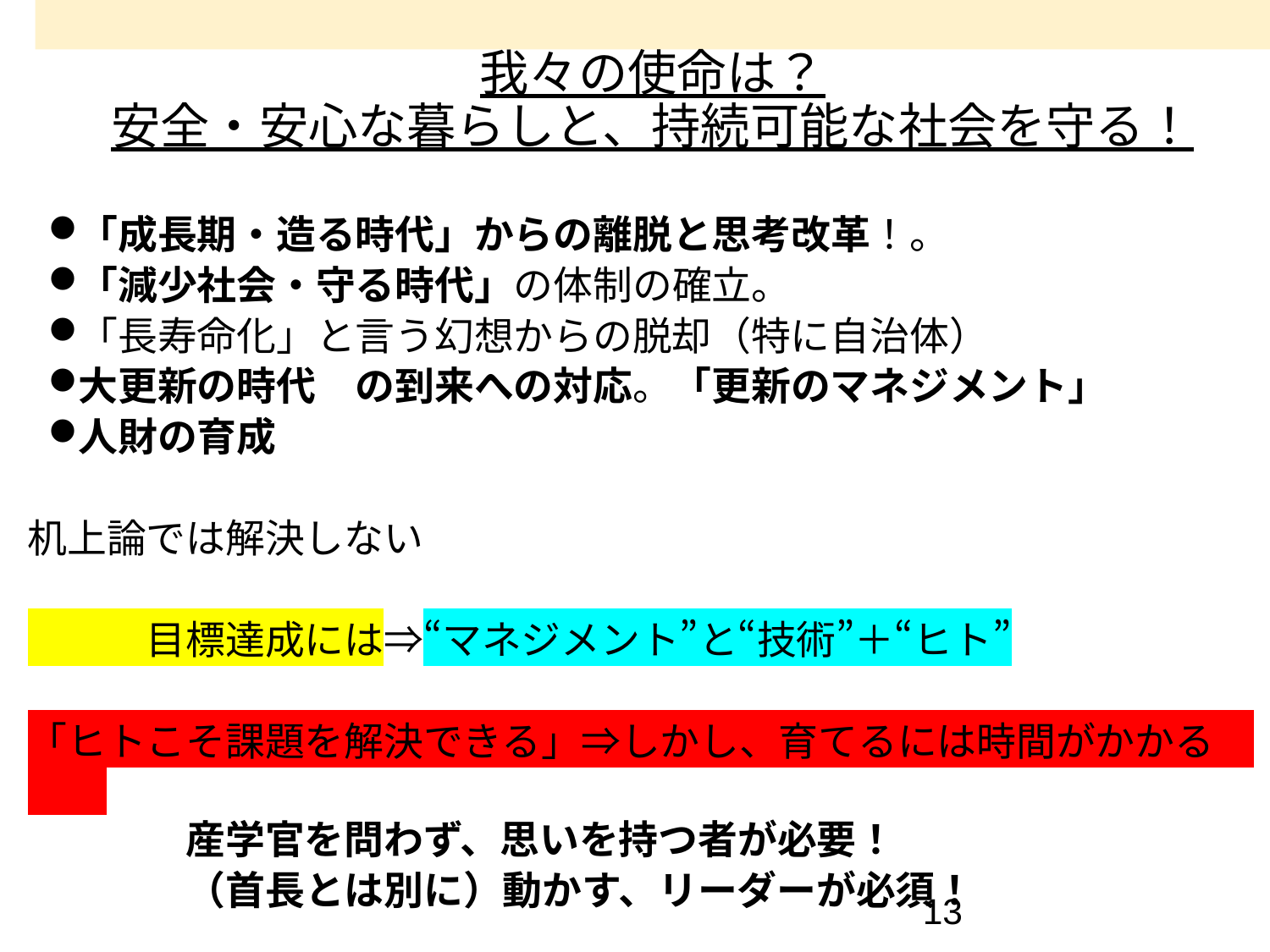

# 我々の使命は？ 安全・安心な暮らしと、持続可能な社会を守る！
「成長期・造る時代」からの離脱と思考改革！。
「減少社会・守る時代」の体制の確立。
「長寿命化」と言う幻想からの脱却（特に自治体）
大更新の時代　の到来への対応。「更新のマネジメント」
人財の育成

机上論では解決しない

　　　目標達成には⇒“マネジメント”と“技術”＋“ヒト”

「ヒトこそ課題を解決できる」⇒しかし、育てるには時間がかかる
　　　　産学官を問わず、思いを持つ者が必要！
　　　　（首長とは別に）動かす、リーダーが必須！

13